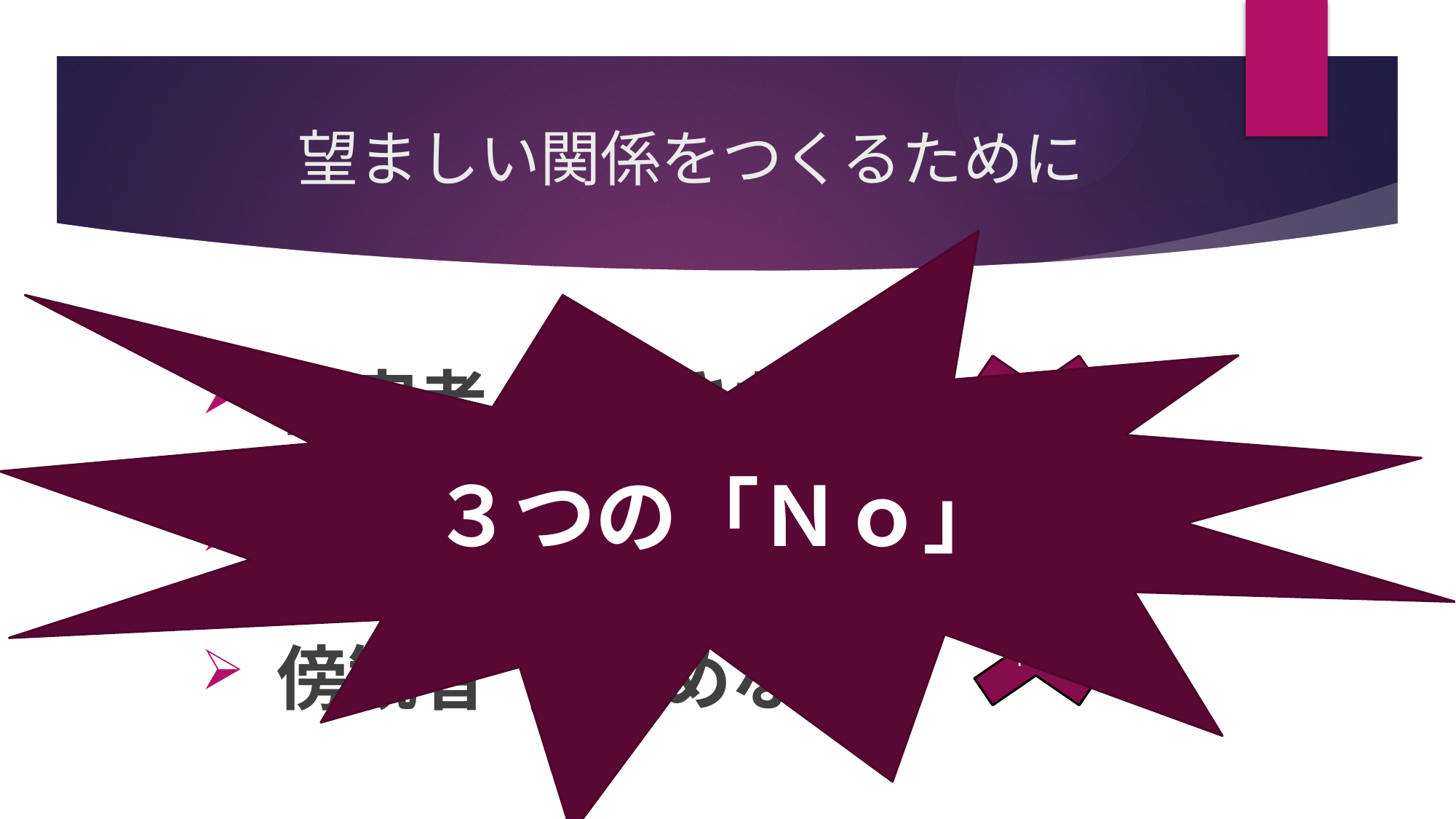

# 望ましい関係をつくるために
３つの「Ｎｏ」
No
 被害者 ； 許さない
 加害者 ； やらない
 傍観者 ； 認めない
No
No